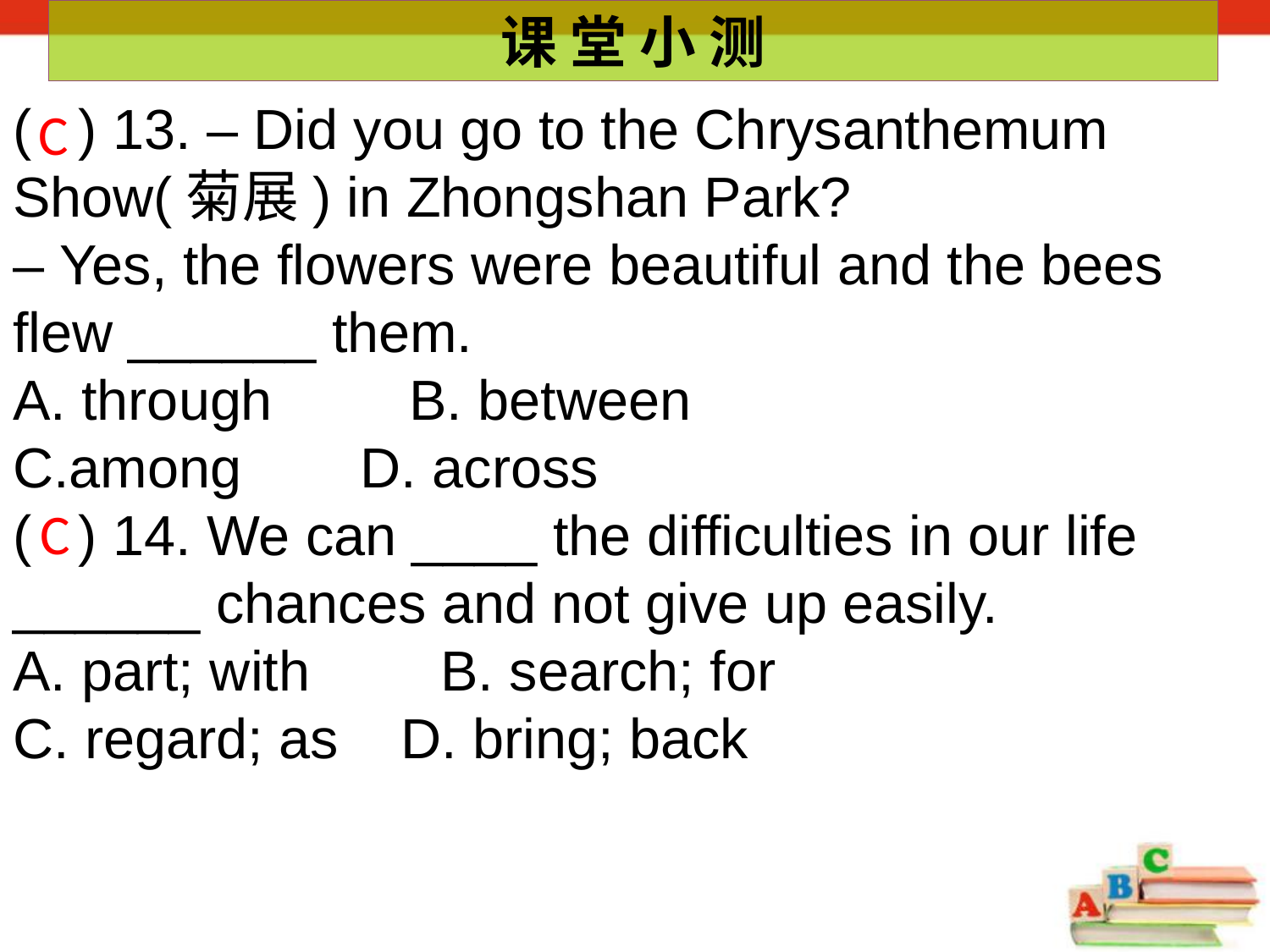

课 堂 小 测
(   ) 13. – Did you go to the Chrysanthemum Show(菊展) in Zhongshan Park?
– Yes, the flowers were beautiful and the bees flew ______ them.
A. through	 B. between
C.among	      D. across
(   ) 14. We can ____ the difficulties in our life ______ chances and not give up easily.
A. part; with	   B. search; for
C. regard; as    D. bring; back
C
C